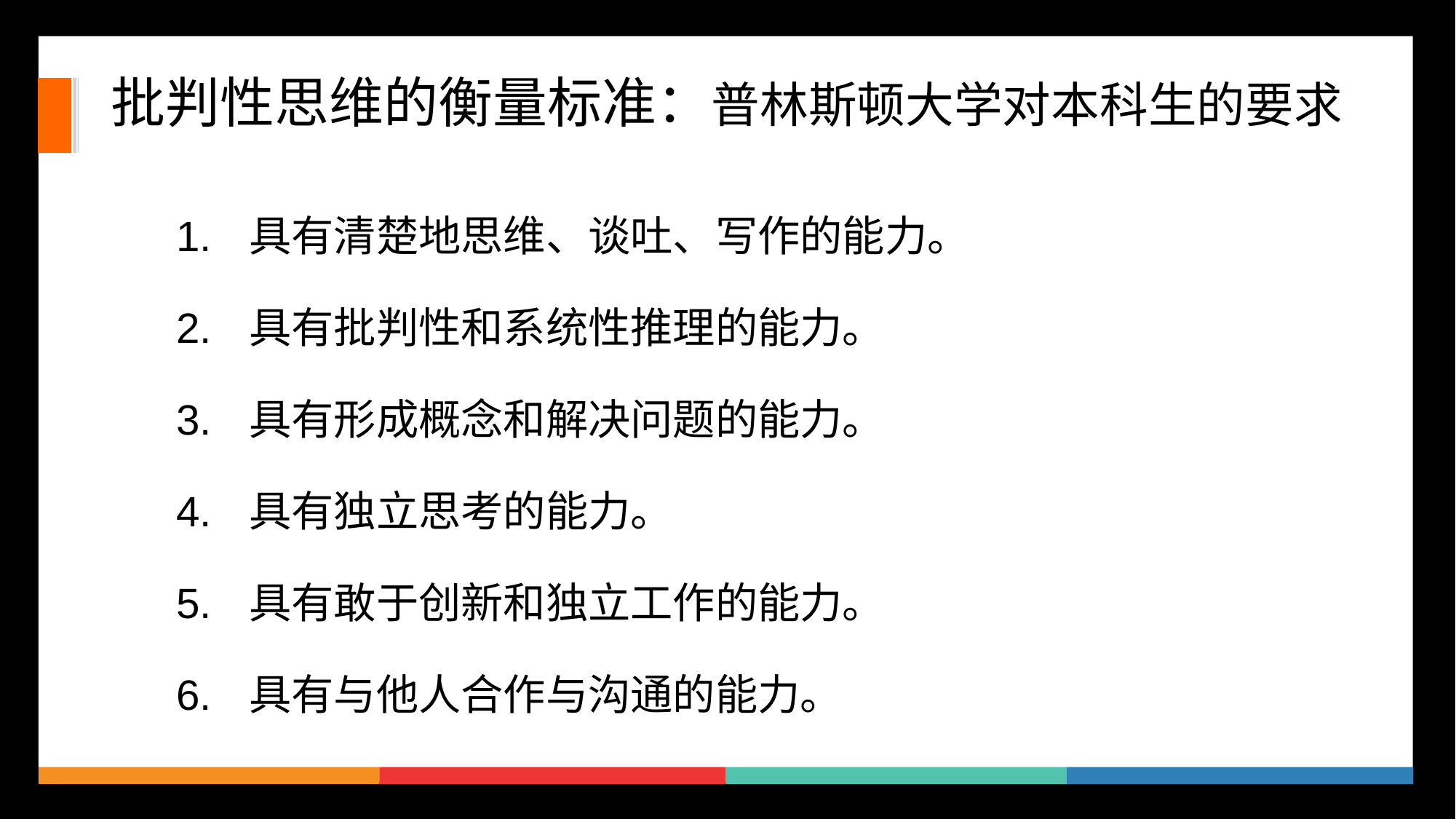

# 批判性思维的衡量标准：普林斯顿大学对本科生的要求

具有清楚地思维、谈吐、写作的能力。
具有批判性和系统性推理的能力。
具有形成概念和解决问题的能力。
具有独立思考的能力。
具有敢于创新和独立工作的能力。
具有与他人合作与沟通的能力。